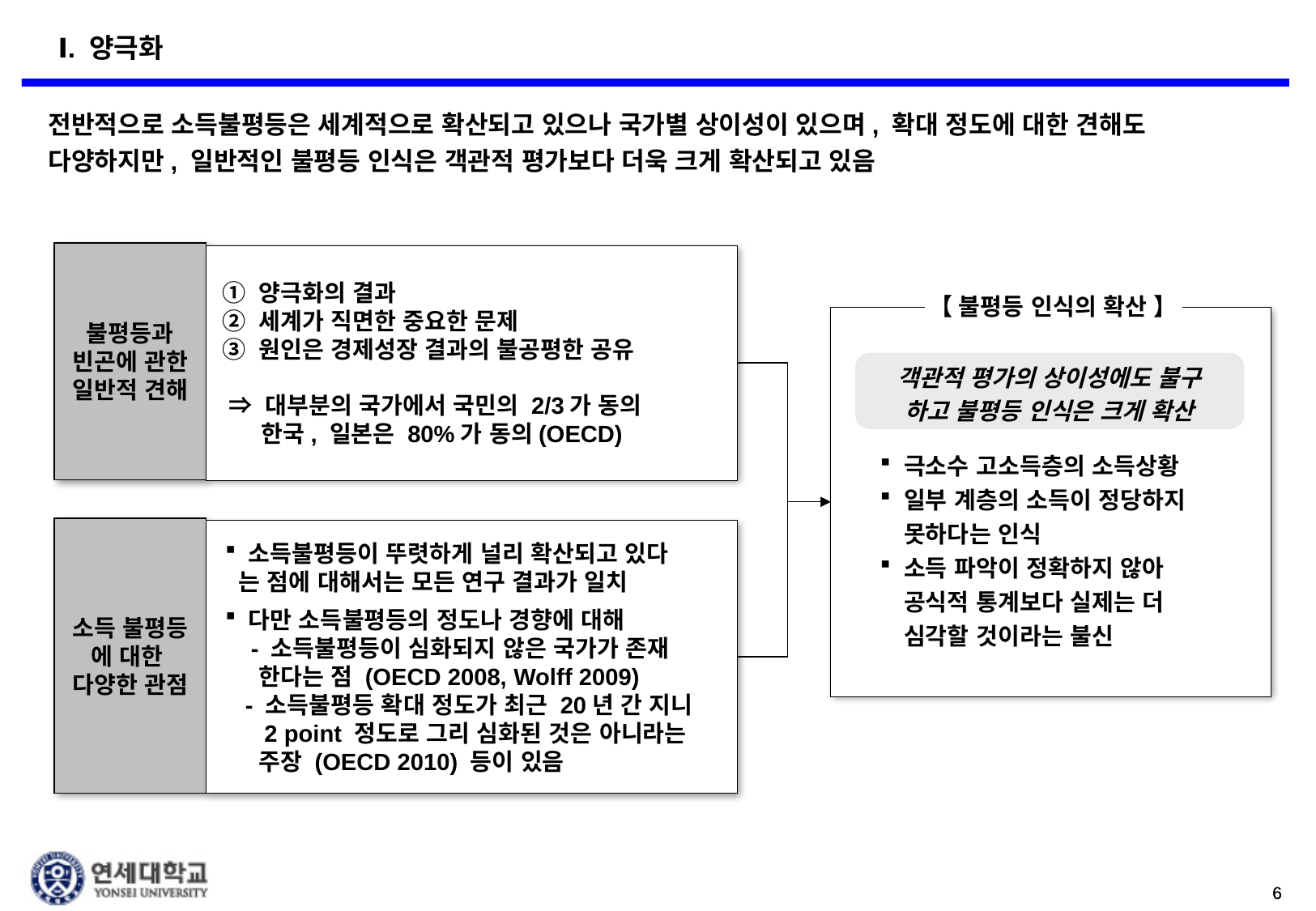

Ⅰ. 양극화
전반적으로 소득불평등은 세계적으로 확산되고 있으나 국가별 상이성이 있으며, 확대 정도에 대한 견해도 다양하지만, 일반적인 불평등 인식은 객관적 평가보다 더욱 크게 확산되고 있음
불평등과
빈곤에 관한 일반적 견해
 ① 양극화의 결과
 ② 세계가 직면한 중요한 문제
 ③ 원인은 경제성장 결과의 불공평한 공유

  ⇒ 대부분의 국가에서 국민의 2/3가 동의
      한국, 일본은 80%가 동의(OECD)
【 불평등 인식의 확산 】

객관적 평가의 상이성에도 불구
하고 불평등 인식은 크게 확산
극소수 고소득층의 소득상황
일부 계층의 소득이 정당하지 못하다는 인식
소득 파악이 정확하지 않아 공식적 통계보다 실제는 더 심각할 것이라는 불신
소득 불평등
에 대한
다양한 관점
 소득불평등이 뚜렷하게 널리 확산되고 있다
  는 점에 대해서는 모든 연구 결과가 일치

 다만 소득불평등의 정도나 경향에 대해
   - 소득불평등이 심화되지 않은 국가가 존재
     한다는 점 (OECD 2008, Wolff 2009)
   - 소득불평등 확대 정도가 최근 20년 간 지니
     2 point 정도로 그리 심화된 것은 아니라는
     주장 (OECD 2010) 등이 있음